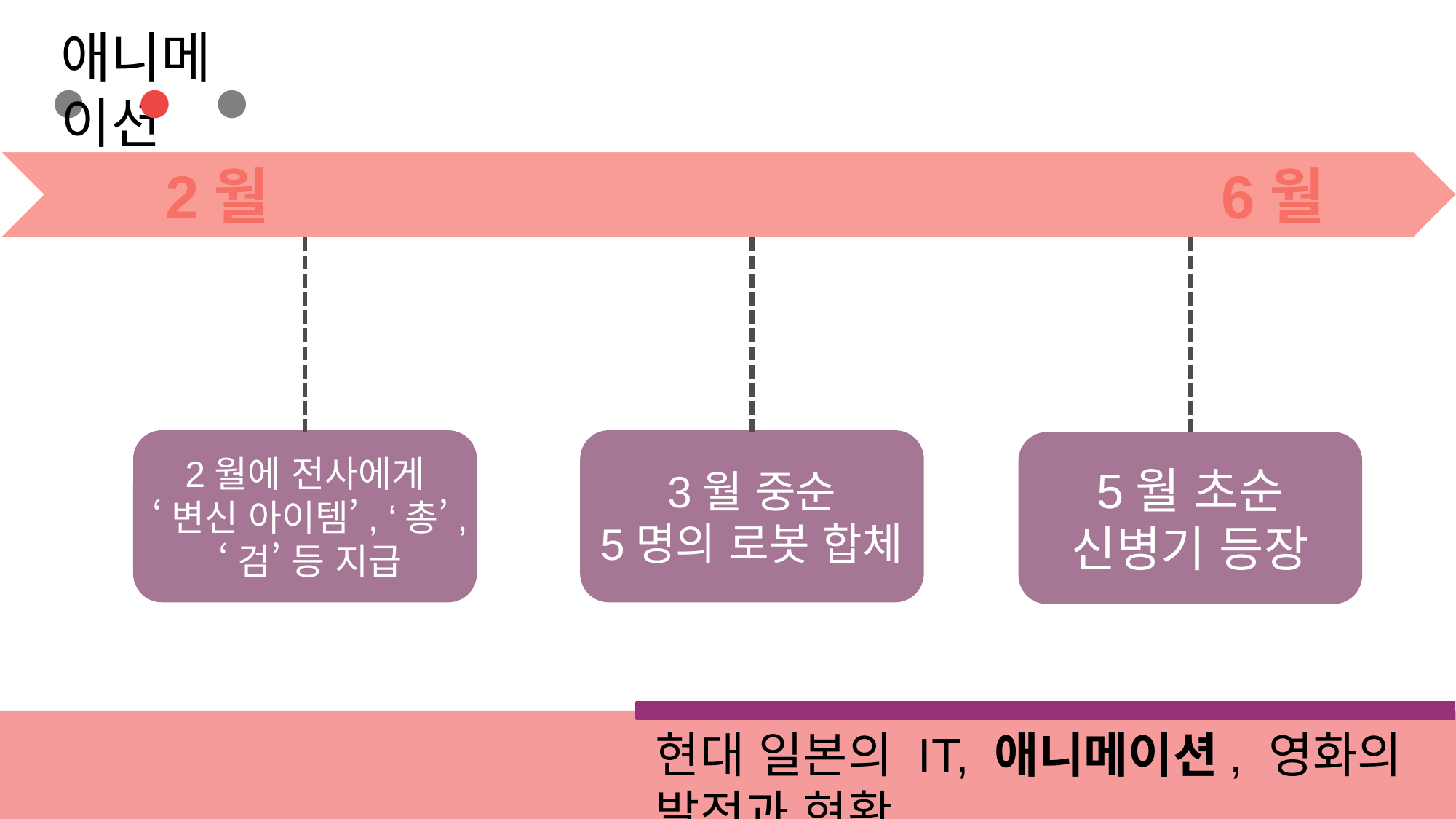

애니메이션

  2월　                　　　　　　　　　　6월
2월에 전사에게
‘변신 아이템’, ‘총’,
 ‘검’ 등 지급
3월 중순
5명의 로봇 합체
5월 초순
신병기 등장

현대 일본의 IT, 애니메이션, 영화의 발전과 현황